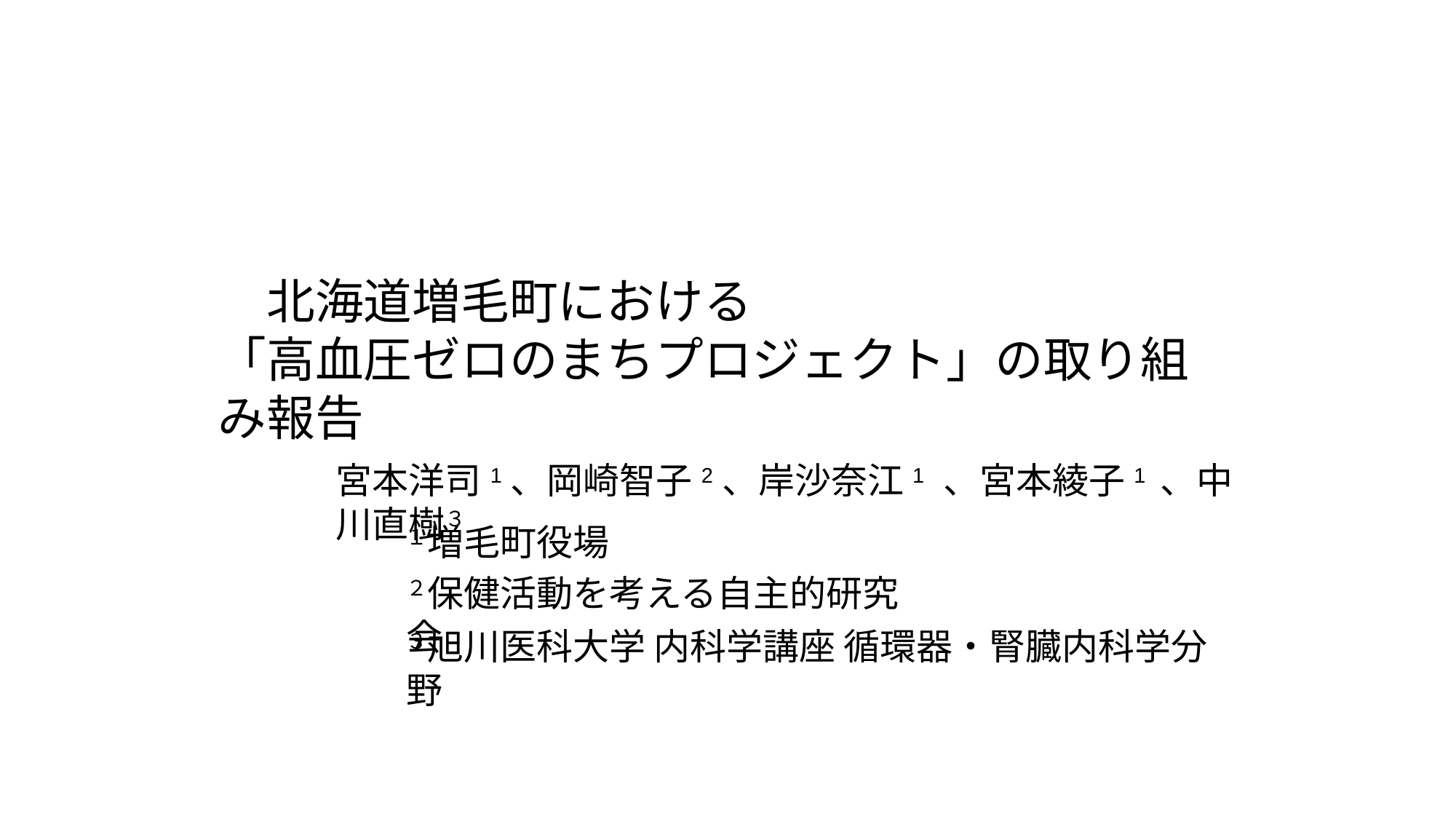

北海道増毛町における
「高血圧ゼロのまちプロジェクト」の取り組み報告
宮本洋司1、岡崎智子2、岸沙奈江1 、宮本綾子1 、中川直樹３
１増毛町役場
２保健活動を考える自主的研究会
３旭川医科大学 内科学講座 循環器・腎臓内科学分野